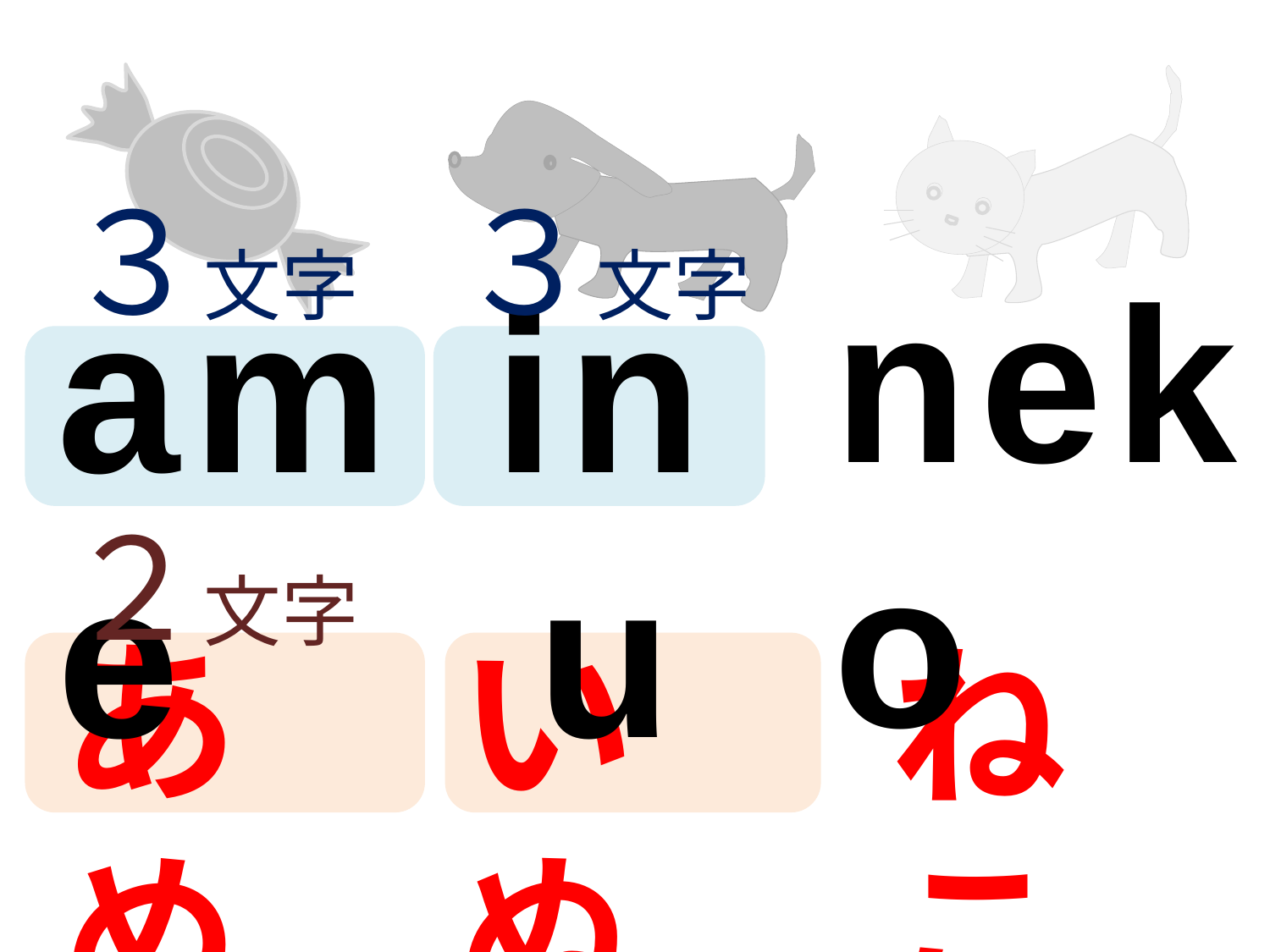

３文字
３文字
neko
ame
inu

２文字
あめ
いぬ
ねこ